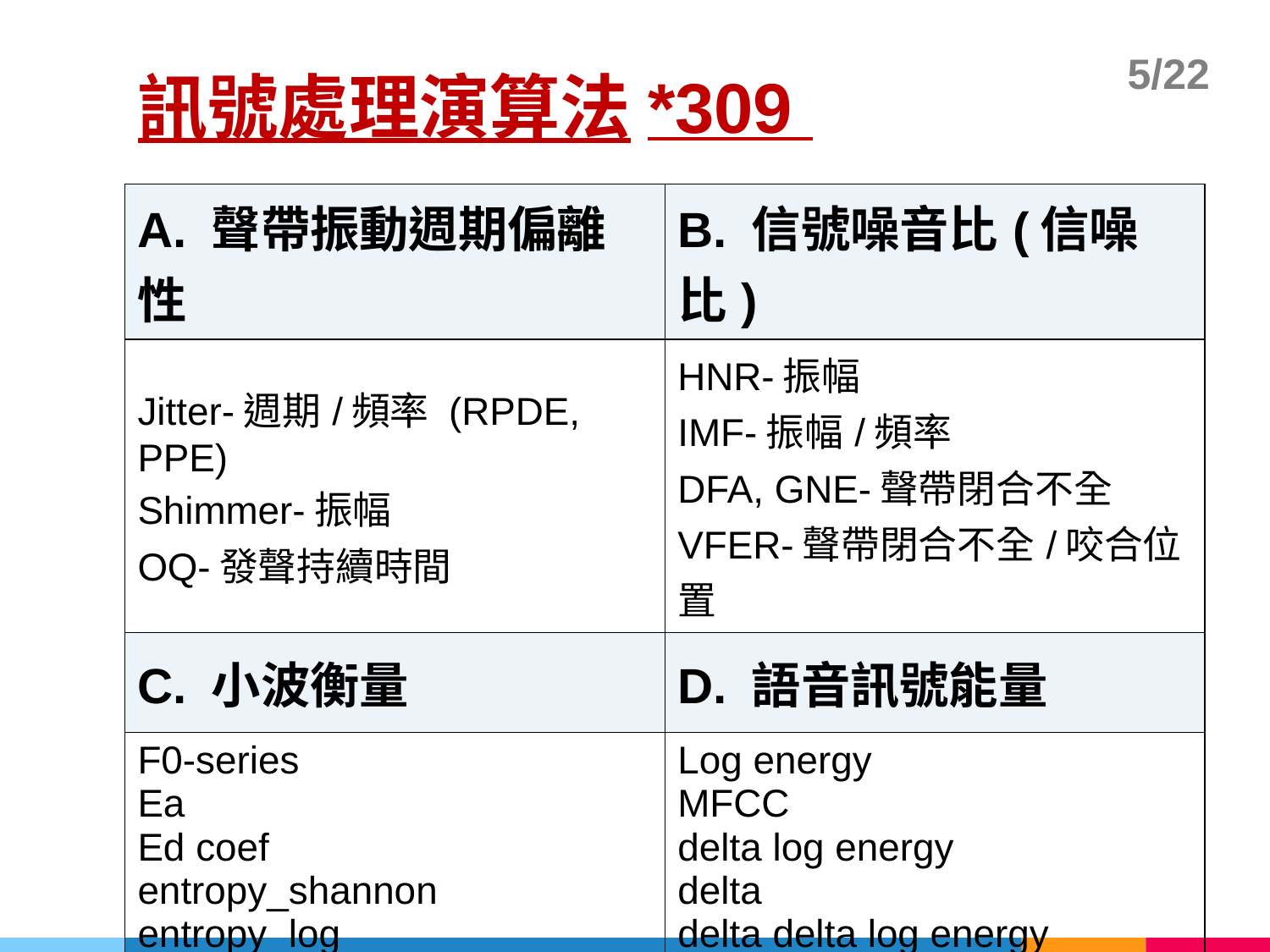

訊號處理演算法*309
5/22
| A. 聲帶振動週期偏離性 | B. 信號噪音比(信噪比) |
| --- | --- |
| Jitter-週期/頻率 (RPDE, PPE) Shimmer-振幅 OQ-發聲持續時間 | HNR-振幅 IMF-振幅/頻率 DFA, GNE-聲帶閉合不全 VFER-聲帶閉合不全/咬合位置 |
| C. 小波衡量 | D. 語音訊號能量 |
| F0-series Ea Ed coef entropy\_shannon entropy\_log det\_TKEO\_mean, std | Log energy MFCC delta log energy delta delta delta log energy delta delta |